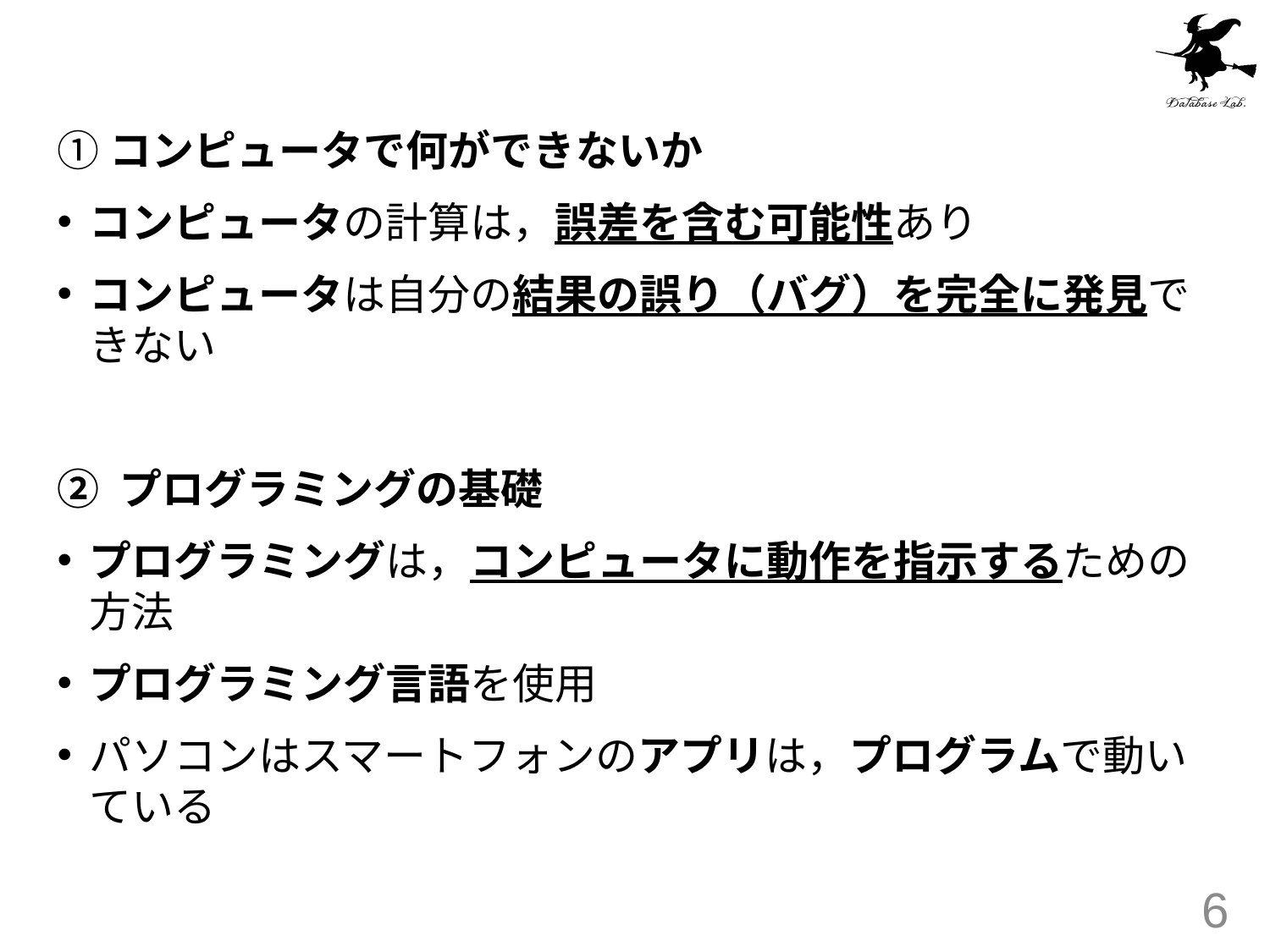

#
①コンピュータで何ができないか
コンピュータの計算は，誤差を含む可能性あり
コンピュータは自分の結果の誤り（バグ）を完全に発見できない

② プログラミングの基礎
プログラミングは，コンピュータに動作を指示するための方法
プログラミング言語を使用
パソコンはスマートフォンのアプリは，プログラムで動いている

6